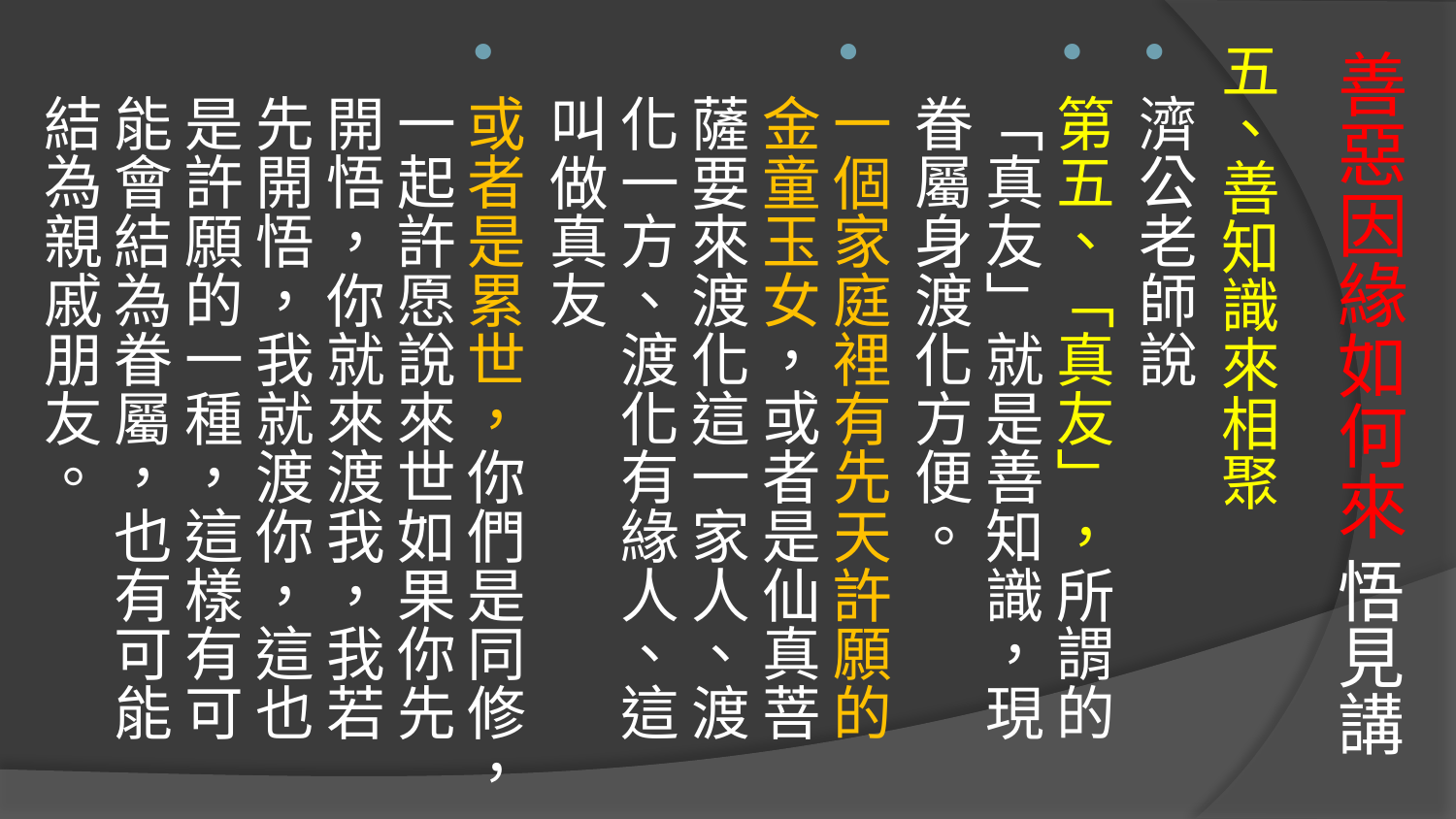

# 善惡因緣如何來 悟見講
五、善知識來相聚
濟公老師說
第五、「真友」，所謂的「真友」就是善知識，現眷屬身渡化方便。
一個家庭裡有先天許願的金童玉女，或者是仙真菩薩要來渡化這一家人、渡化一方、渡化有緣人、這叫做真友
或者是累世，你們是同修，一起許愿說來世如果你先開悟，你就來渡我，我若先開悟，我就渡你，這也是許願的一種，這樣有可能會結為眷屬，也有可能結為親戚朋友。